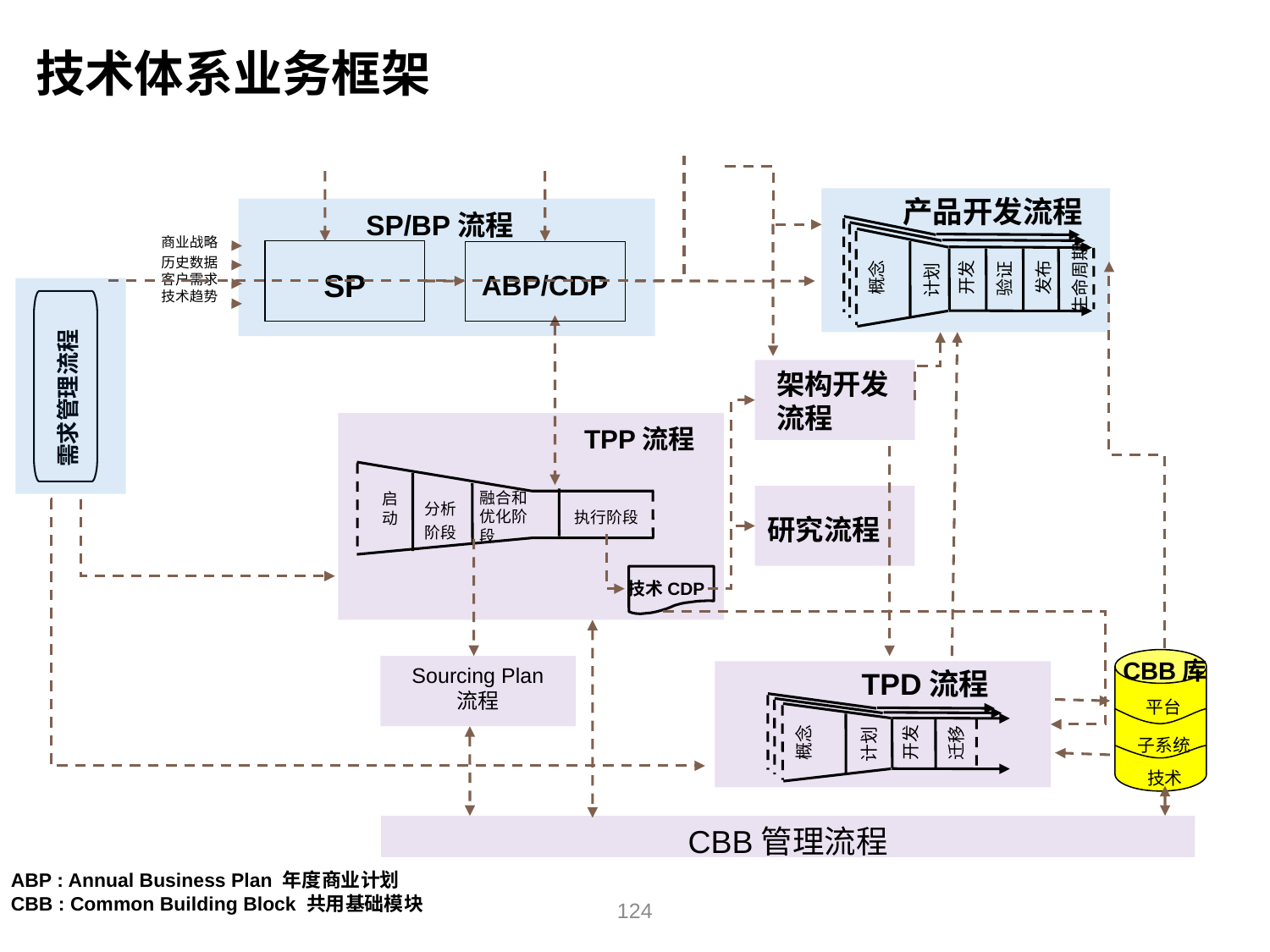

技术体系业务框架

产品开发流程

SP/BP流程

商业战略
历史数据
客户需求
技术趋势

SP
ABP/CDP

概念

开发
发布
生命周期
验证
计划

架构开发流程
需求管理流程

TPP流程

启动

研究流程
融合和优化阶段

执行阶段
分析
阶段

技术CDP

CBB库

平台

子系统

技术
Sourcing Plan
流程

TPD流程

概念
开发
迁移
计划

CBB管理流程
ABP : Annual Business Plan 年度商业计划
CBB : Common Building Block 共用基础模块
124